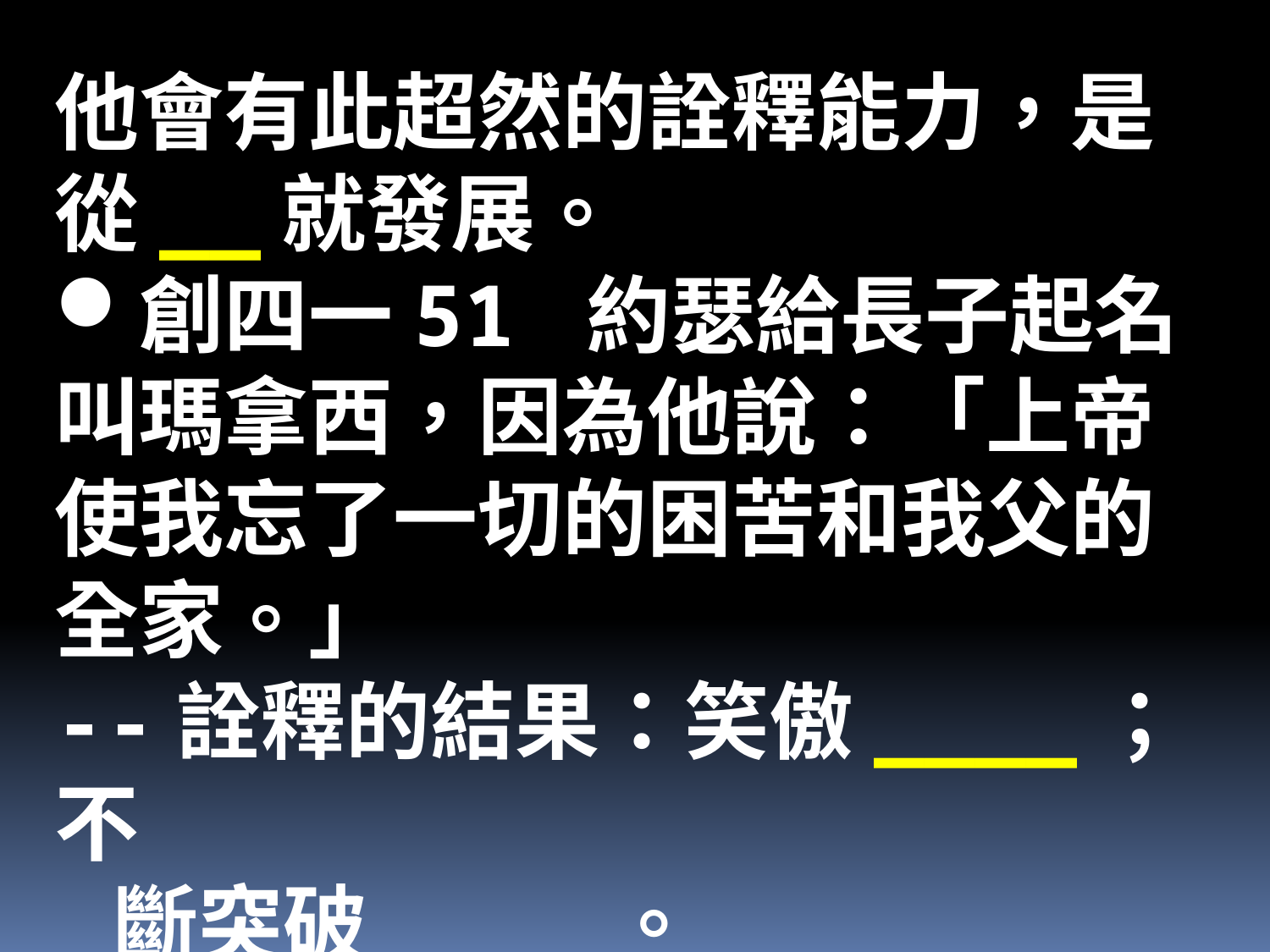

他會有此超然的詮釋能力，是從__就發展。
創四一51 約瑟給長子起名叫瑪拿西，因為他說：「上帝使我忘了一切的困苦和我父的全家。」
--詮釋的結果：笑傲____；不
  斷突破____。